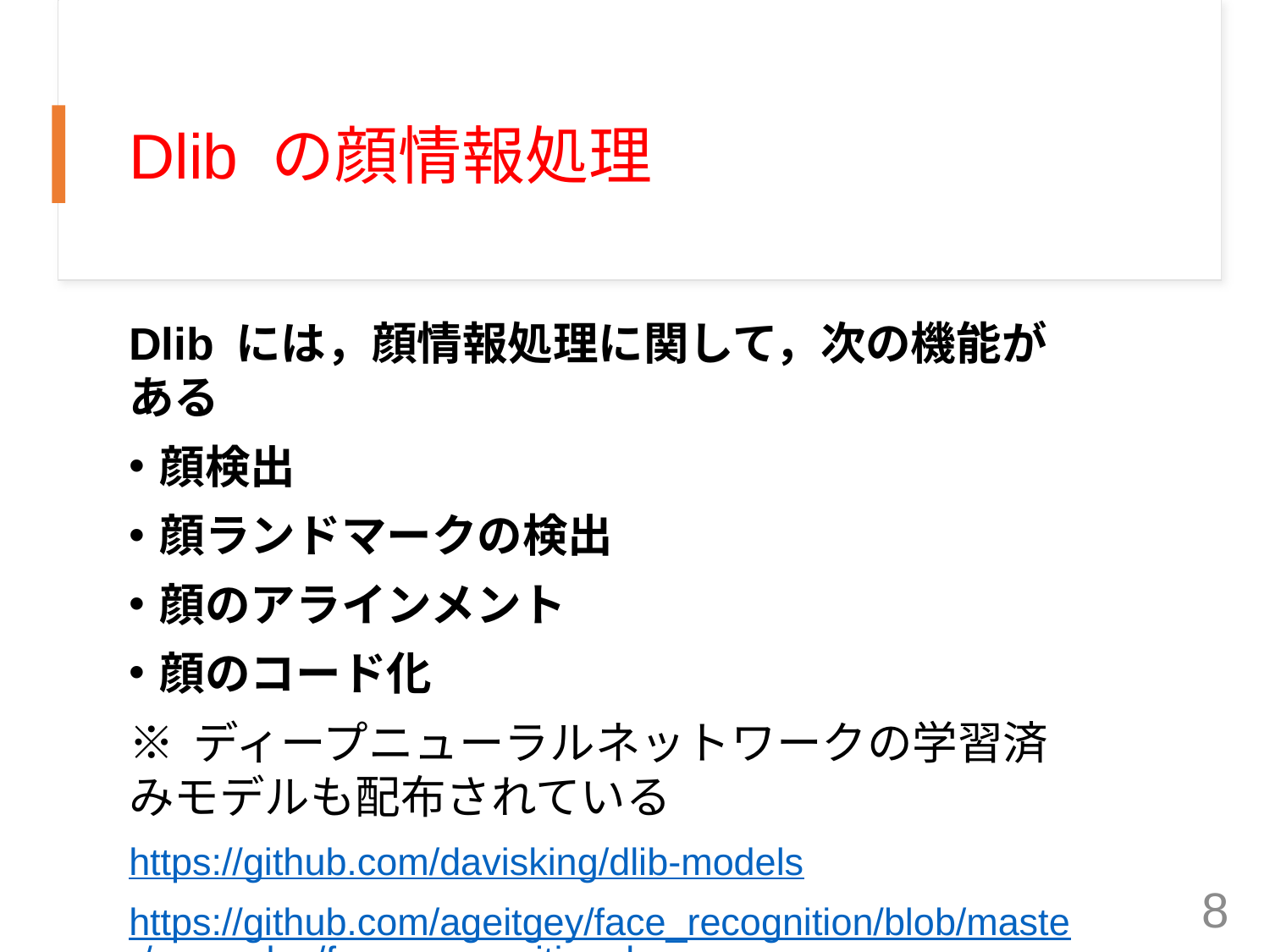

# Dlib の顔情報処理

Dlib には，顔情報処理に関して，次の機能がある
顔検出
顔ランドマークの検出
顔のアラインメント
顔のコード化
※ ディープニューラルネットワークの学習済みモデルも配布されている
https://github.com/davisking/dlib-models
https://github.com/ageitgey/face_recognition/blob/master/examples/face_recognition_knn.py

8